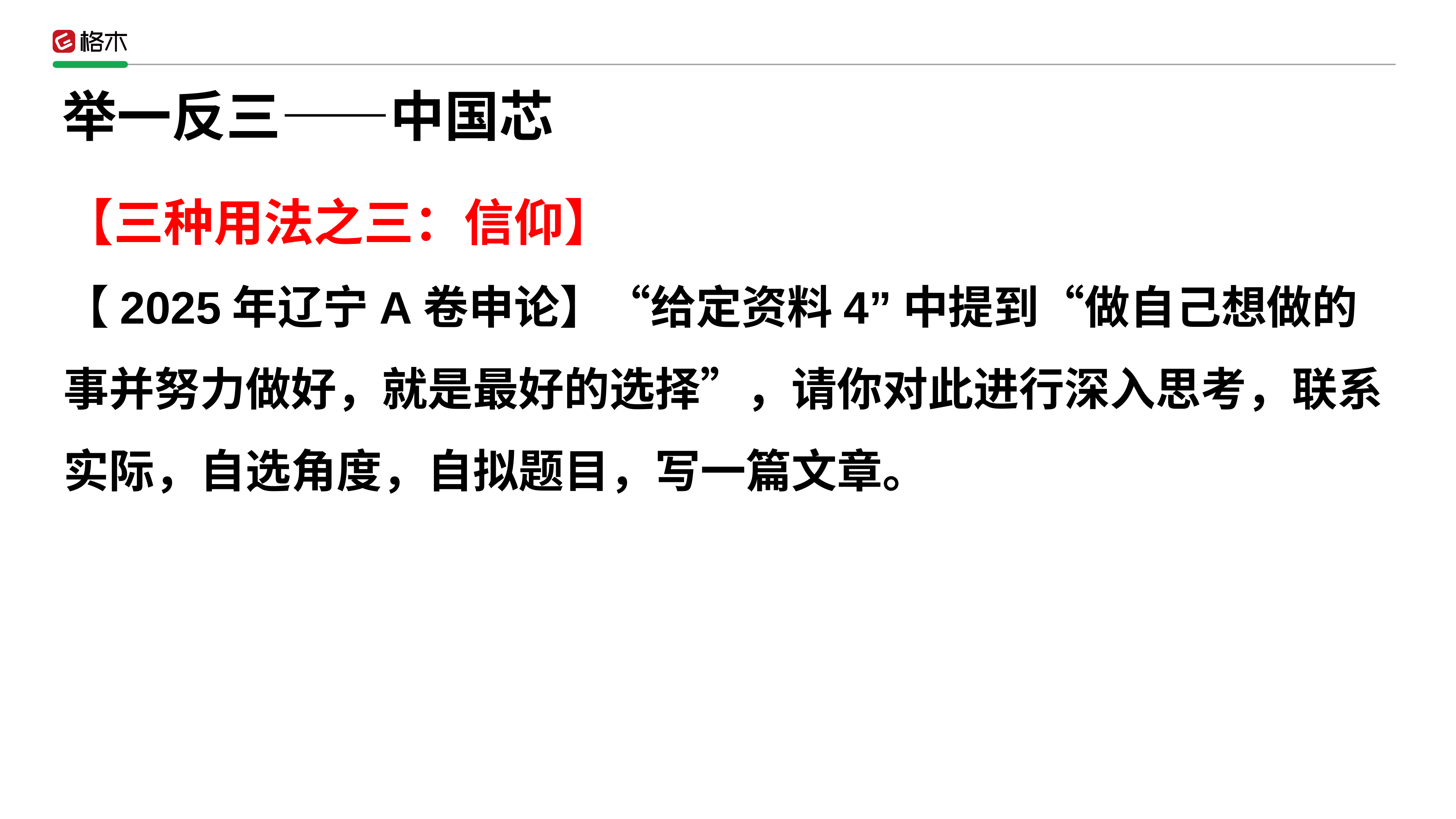

举一反三——中国芯
【三种用法之三：信仰】
【2025年辽宁A卷申论】“给定资料4”中提到“做自己想做的事并努力做好，就是最好的选择”，请你对此进行深入思考，联系实际，自选角度，自拟题目，写一篇文章。